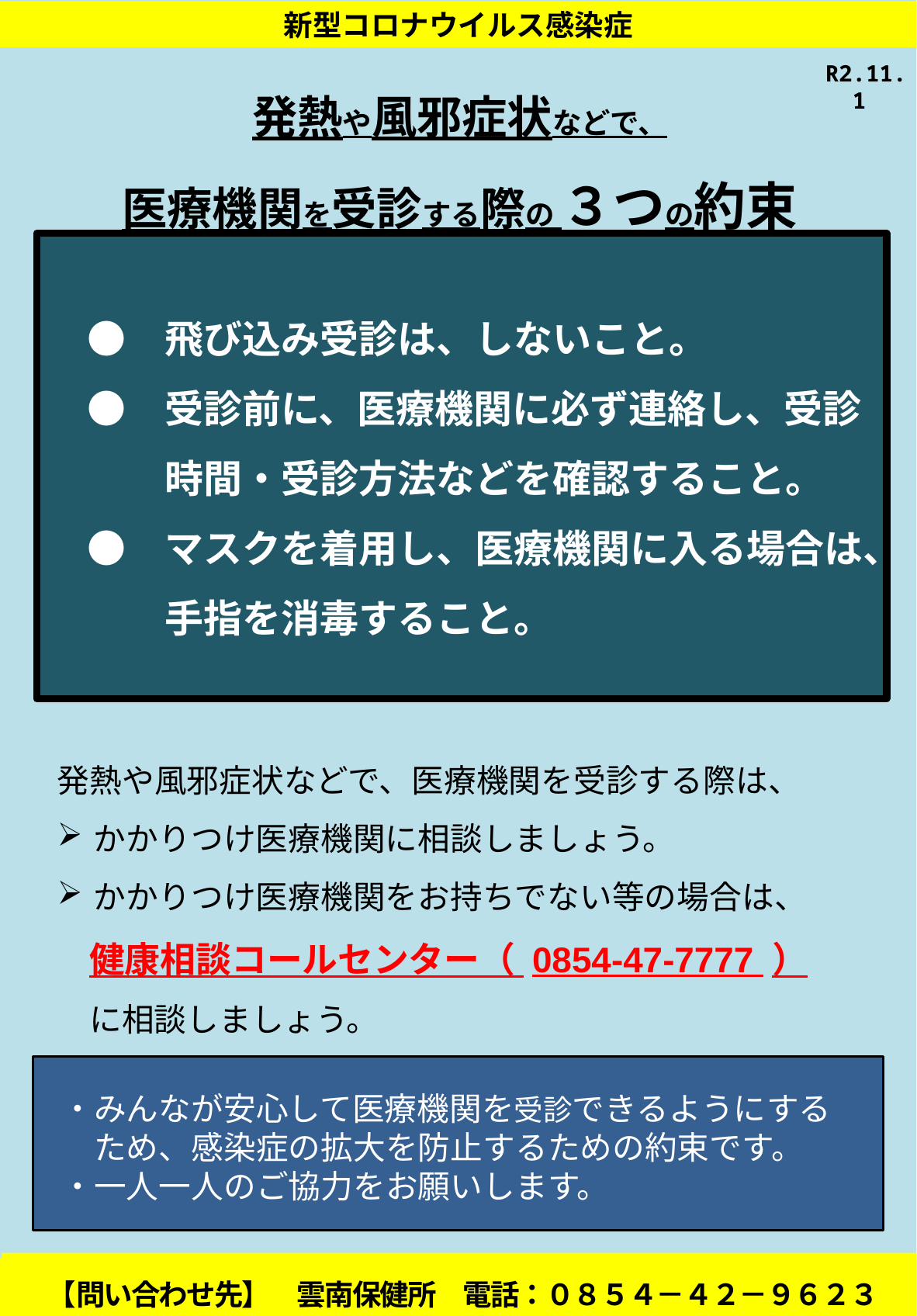

新型コロナウイルス感染症
R2.11.1
発熱や風邪症状などで、
医療機関を受診する際の ３つの約束

　●　飛び込み受診は、しないこと。
　●　受診前に、医療機関に必ず連絡し、受診
　　　時間・受診方法などを確認すること。
　●　マスクを着用し、医療機関に入る場合は、
　　　手指を消毒すること。

発熱や風邪症状などで、医療機関を受診する際は、
かかりつけ医療機関に相談しましょう。
かかりつけ医療機関をお持ちでない等の場合は、
　健康相談コールセンター（ 0854-47-7777 ）
　に相談しましょう。

・みんなが安心して医療機関を受診できるようにする
　ため、感染症の拡大を防止するための約束です。
・一人一人のご協力をお願いします。
【問い合わせ先】　雲南保健所　電話：０８５４－４２－９６２３